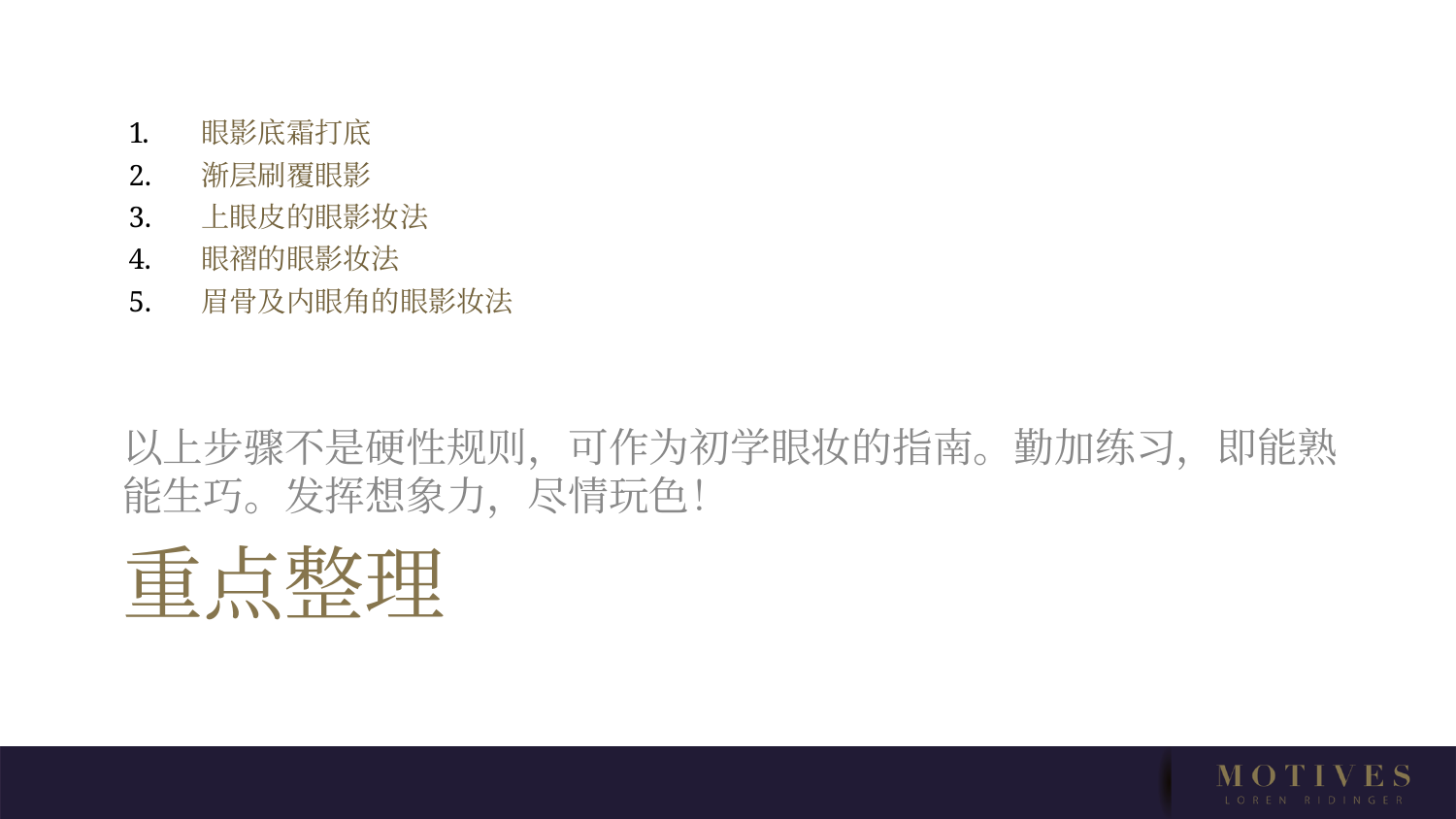

眼影底霜打底
渐层刷覆眼影
上眼皮的眼影妆法
眼褶的眼影妆法
眉骨及内眼角的眼影妆法
以上步骤不是硬性规则，可作为初学眼妆的指南。勤加练习，即能熟能生巧。发挥想象力，尽情玩色！
# 重点整理